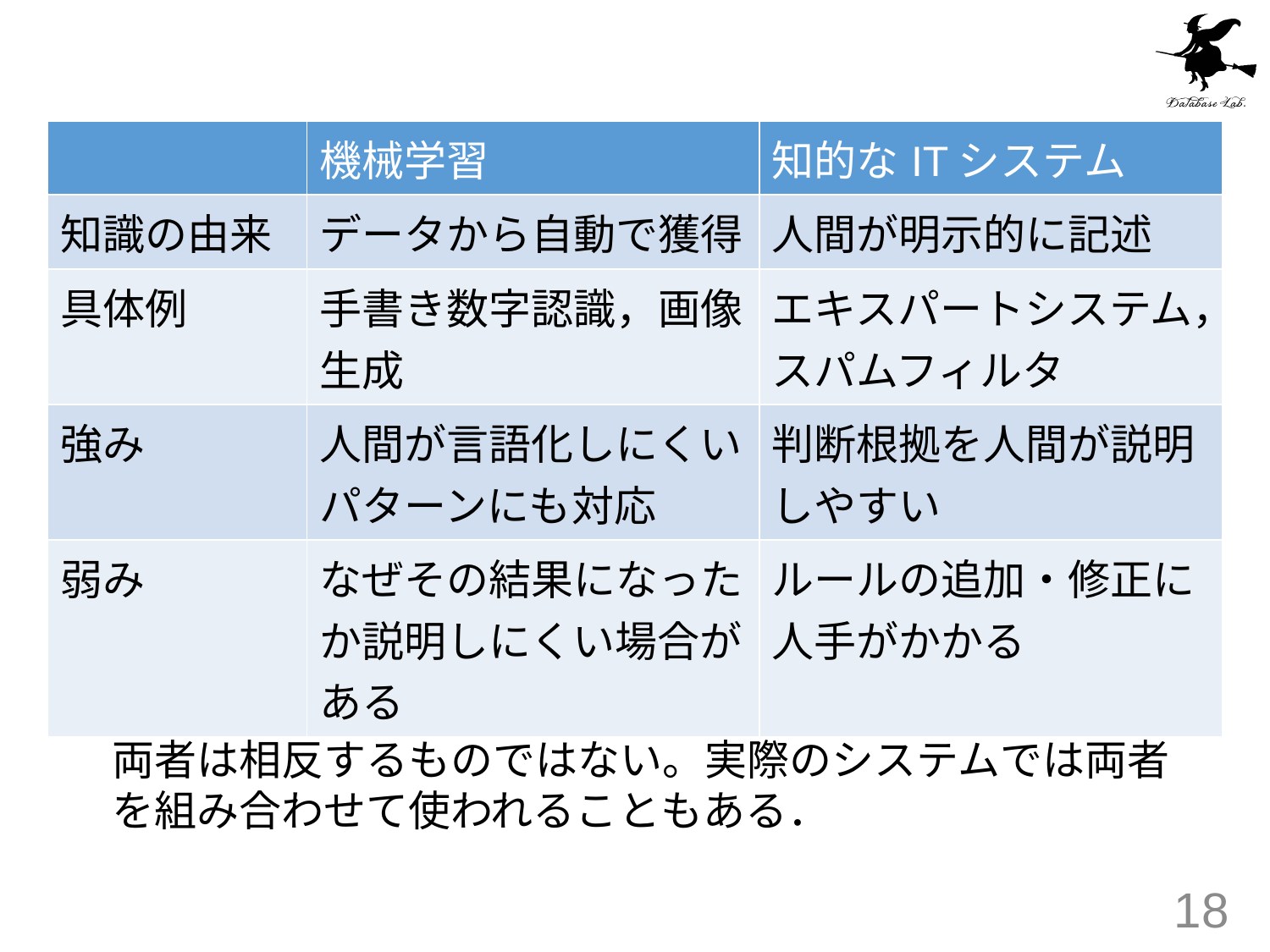

#
|  | 機械学習 | 知的なITシステム |
| --- | --- | --- |
| 知識の由来 | データから自動で獲得 | 人間が明示的に記述 |
| 具体例 | 手書き数字認識，画像生成 | エキスパートシステム，スパムフィルタ |
| 強み | 人間が言語化しにくいパターンにも対応 | 判断根拠を人間が説明しやすい |
| 弱み | なぜその結果になったか説明しにくい場合がある | ルールの追加・修正に人手がかかる |
両者は相反するものではない。実際のシステムでは両者を組み合わせて使われることもある．
18